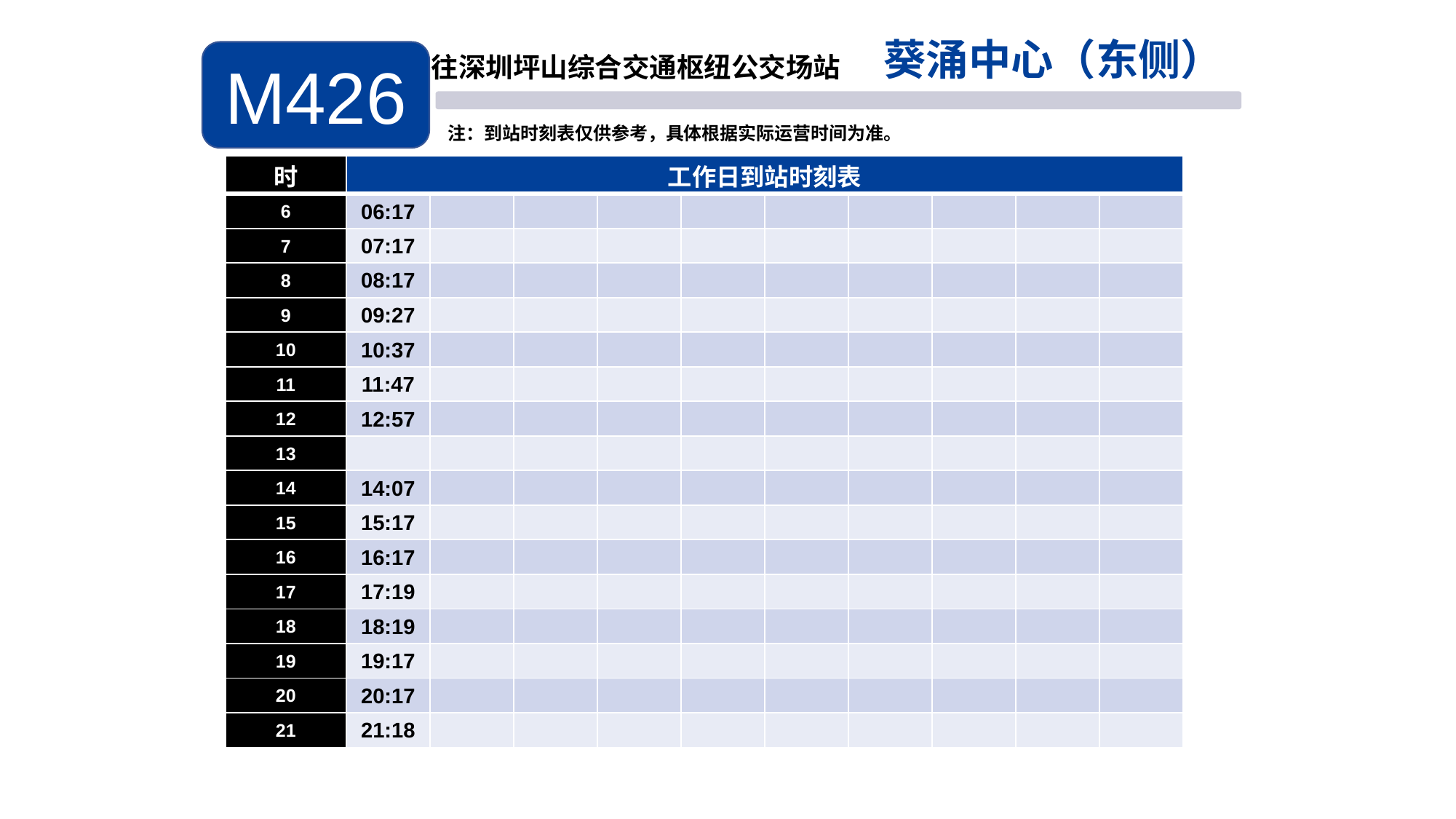

葵涌中心（东侧）
M426
往深圳坪山综合交通枢纽公交场站

注：到站时刻表仅供参考，具体根据实际运营时间为准。
| 时 | 工作日到站时刻表 |  |  |  |  |  |  |  |  |  |
| --- | --- | --- | --- | --- | --- | --- | --- | --- | --- | --- |
| 6 | 06:17 |  |  |  |  |  |  |  |  |  |
| 7 | 07:17 |  |  |  |  |  |  |  |  |  |
| 8 | 08:17 |  |  |  |  |  |  |  |  |  |
| 9 | 09:27 |  |  |  |  |  |  |  |  |  |
| 10 | 10:37 |  |  |  |  |  |  |  |  |  |
| 11 | 11:47 |  |  |  |  |  |  |  |  |  |
| 12 | 12:57 |  |  |  |  |  |  |  |  |  |
| 13 |  |  |  |  |  |  |  |  |  |  |
| 14 | 14:07 |  |  |  |  |  |  |  |  |  |
| 15 | 15:17 |  |  |  |  |  |  |  |  |  |
| 16 | 16:17 |  |  |  |  |  |  |  |  |  |
| 17 | 17:19 |  |  |  |  |  |  |  |  |  |
| 18 | 18:19 |  |  |  |  |  |  |  |  |  |
| 19 | 19:17 |  |  |  |  |  |  |  |  |  |
| 20 | 20:17 |  |  |  |  |  |  |  |  |  |
| 21 | 21:18 |  |  |  |  |  |  |  |  |  |